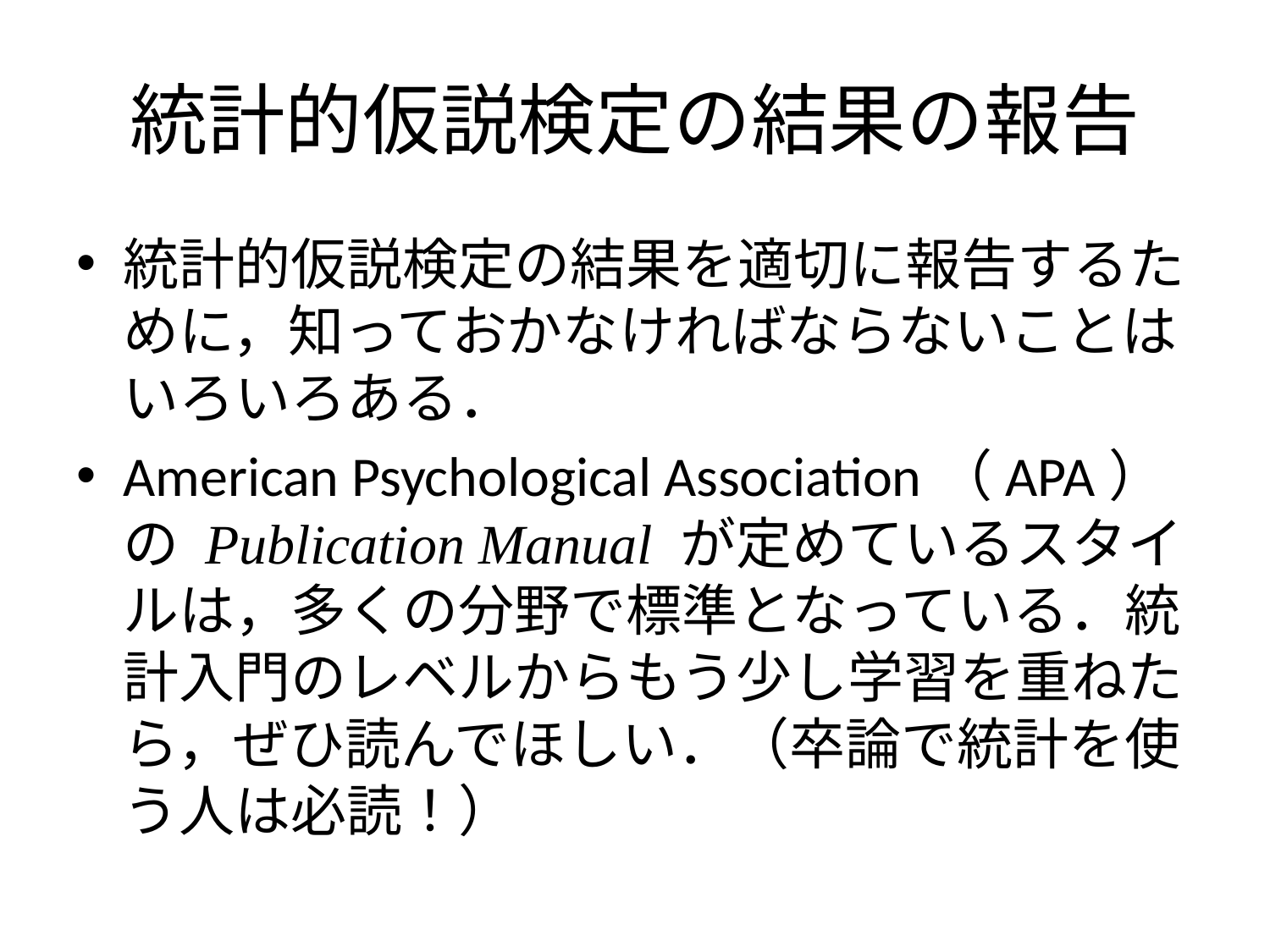

# 統計的仮説検定の結果の報告
統計的仮説検定の結果を適切に報告するために，知っておかなければならないことはいろいろある．
American Psychological Association（APA）の Publication Manual が定めているスタイルは，多くの分野で標準となっている．統計入門のレベルからもう少し学習を重ねたら，ぜひ読んでほしい．（卒論で統計を使う人は必読！）